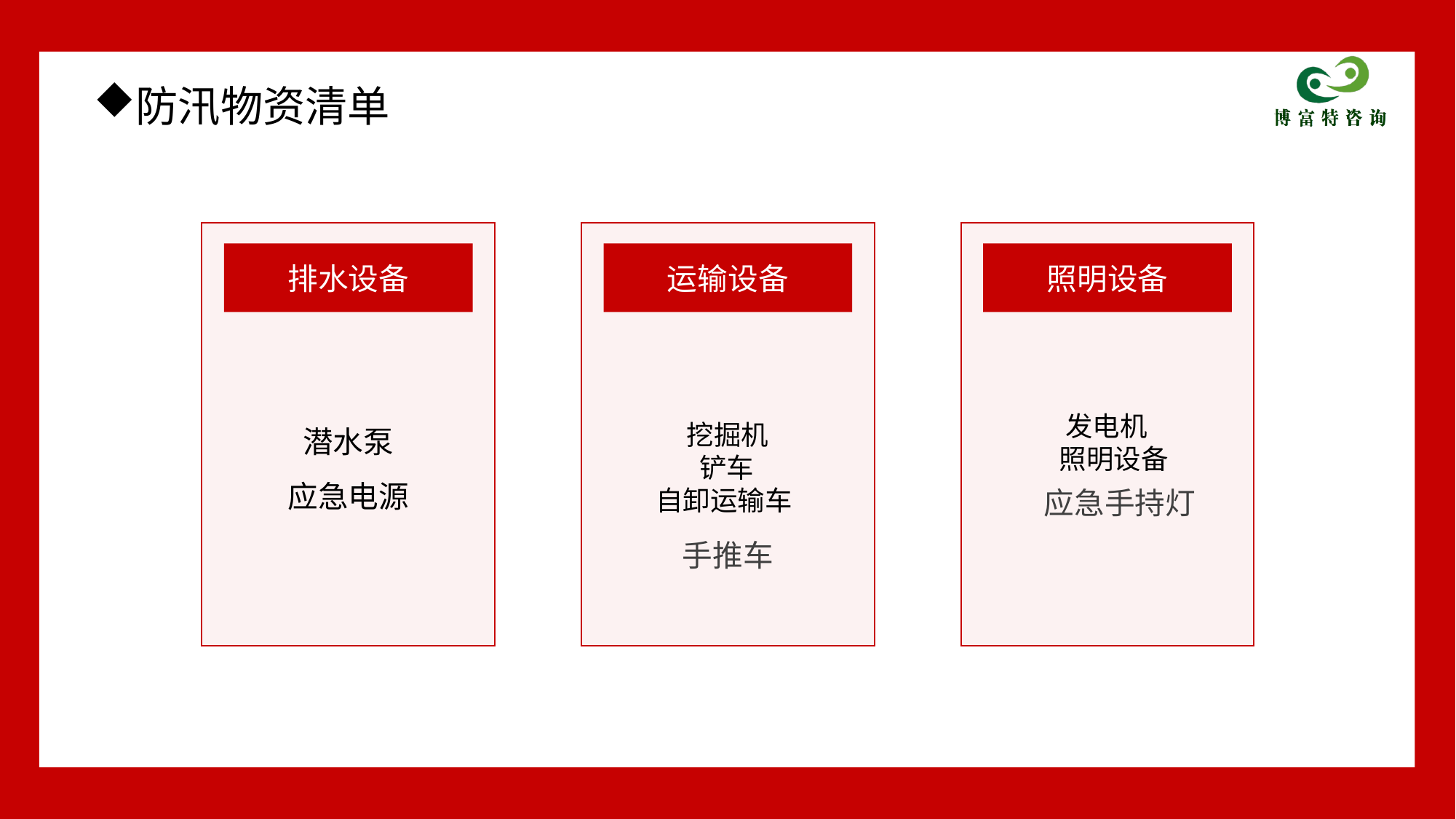

防汛物资清单

排水设备
潜水泵
应急电源

运输设备
手推车

照明设备
应急手持灯
    发电机
   照明设备
    挖掘机
      铲车
自卸运输车